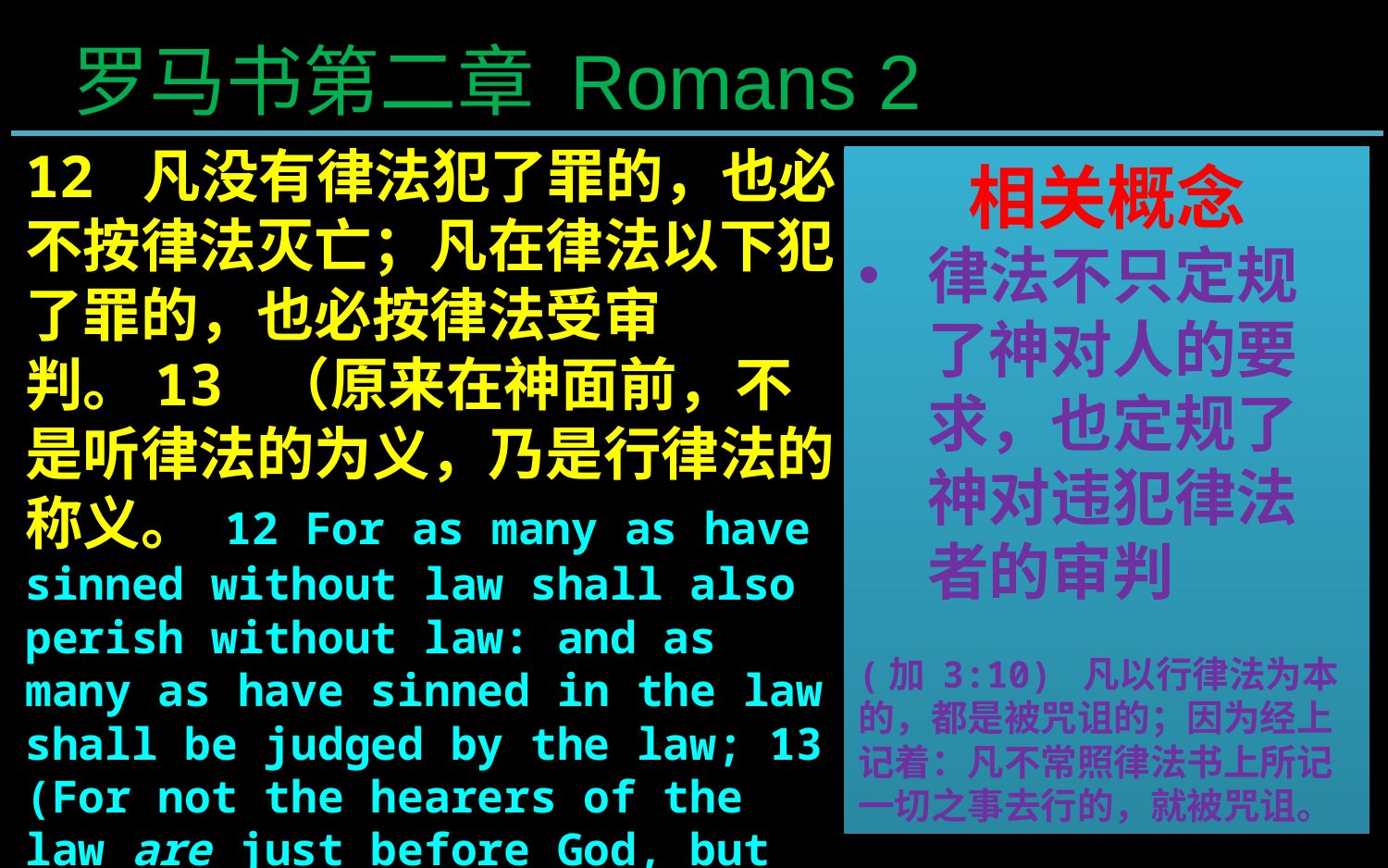

罗马书第二章 Romans 2
12 凡没有律法犯了罪的，也必不按律法灭亡；凡在律法以下犯了罪的，也必按律法受审判。13 （原来在神面前，不是听律法的为义，乃是行律法的称义。 12 For as many as have sinned without law shall also perish without law: and as many as have sinned in the law shall be judged by the law; 13 (For not the hearers of the law are just before God, but the doers of the law shall be justified.
相关概念
律法不只定规了神对人的要求，也定规了神对违犯律法者的审判

(加 3:10) 凡以行律法为本的，都是被咒诅的；因为经上记着：凡不常照律法书上所记一切之事去行的，就被咒诅。